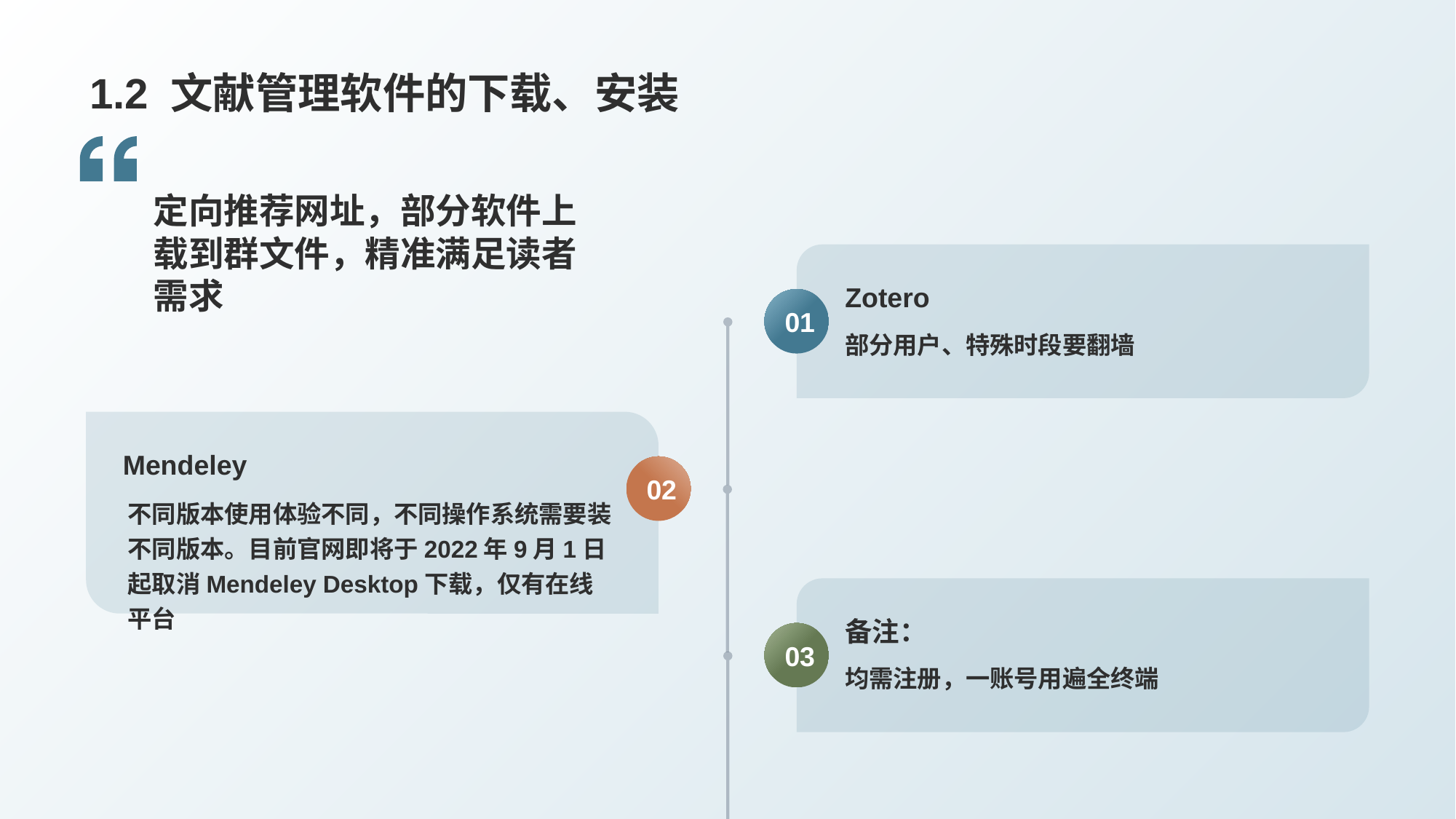

# 1.2 文献管理软件的下载、安装

定向推荐网址，部分软件上载到群文件，精准满足读者需求

Zotero
01
部分用户、特殊时段要翻墙

Mendeley
02

备注：
03
均需注册，一账号用遍全终端
不同版本使用体验不同，不同操作系统需要装不同版本。目前官网即将于2022年9月1日起取消Mendeley Desktop下载，仅有在线平台